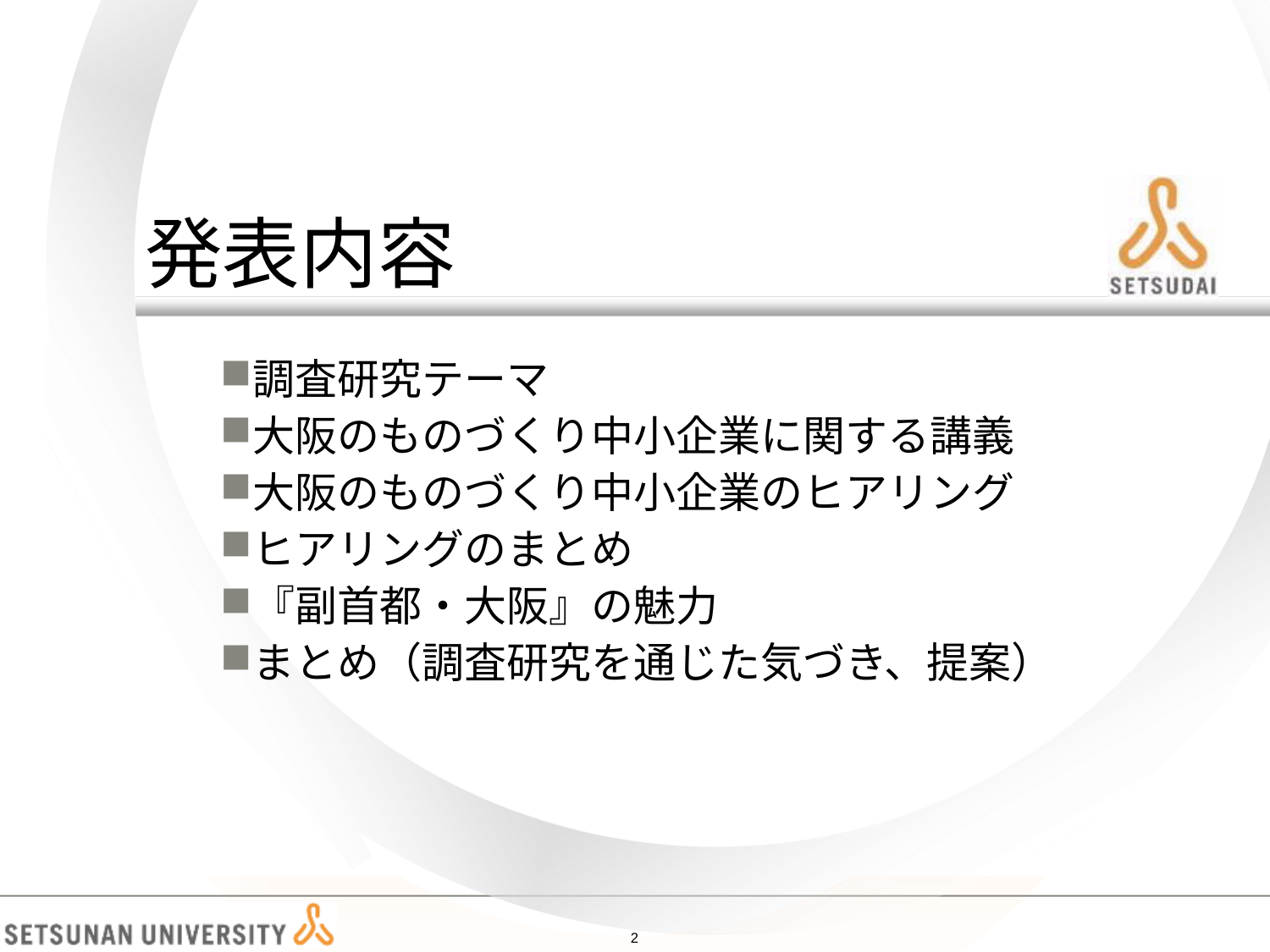

# 発表内容
調査研究テーマ
大阪のものづくり中小企業に関する講義
大阪のものづくり中小企業のヒアリング
ヒアリングのまとめ
『副首都・大阪』の魅力
まとめ（調査研究を通じた気づき、提案）

2